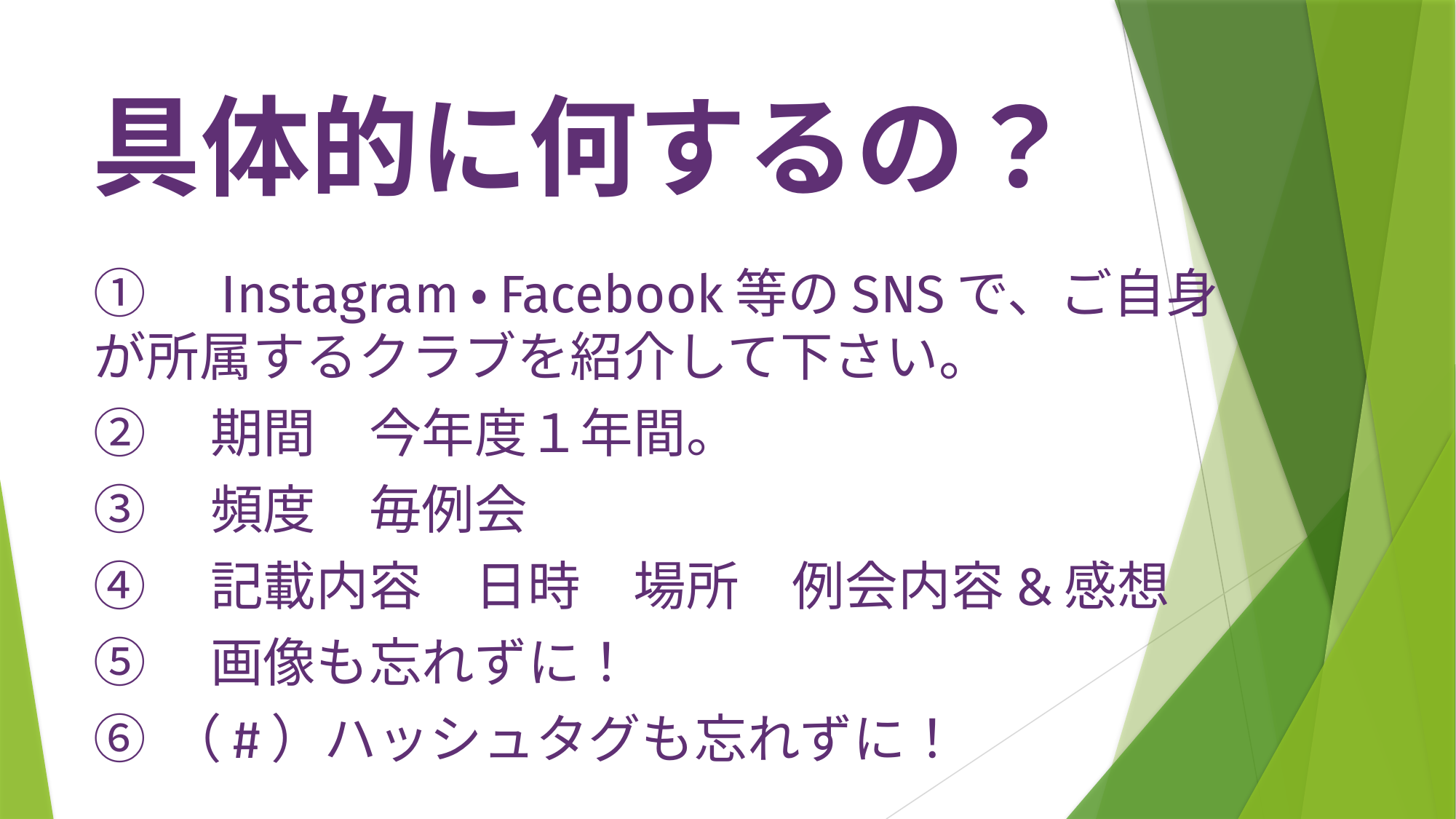

# 具体的に何するの？
➀　Instagram・Facebook等のSNSで、ご自身    が所属するクラブを紹介して下さい。
②　期間　今年度１年間。
③　頻度　毎例会
④　記載内容　日時　場所　例会内容&感想
⑤　画像も忘れずに！
⑥ （#）ハッシュタグも忘れずに！